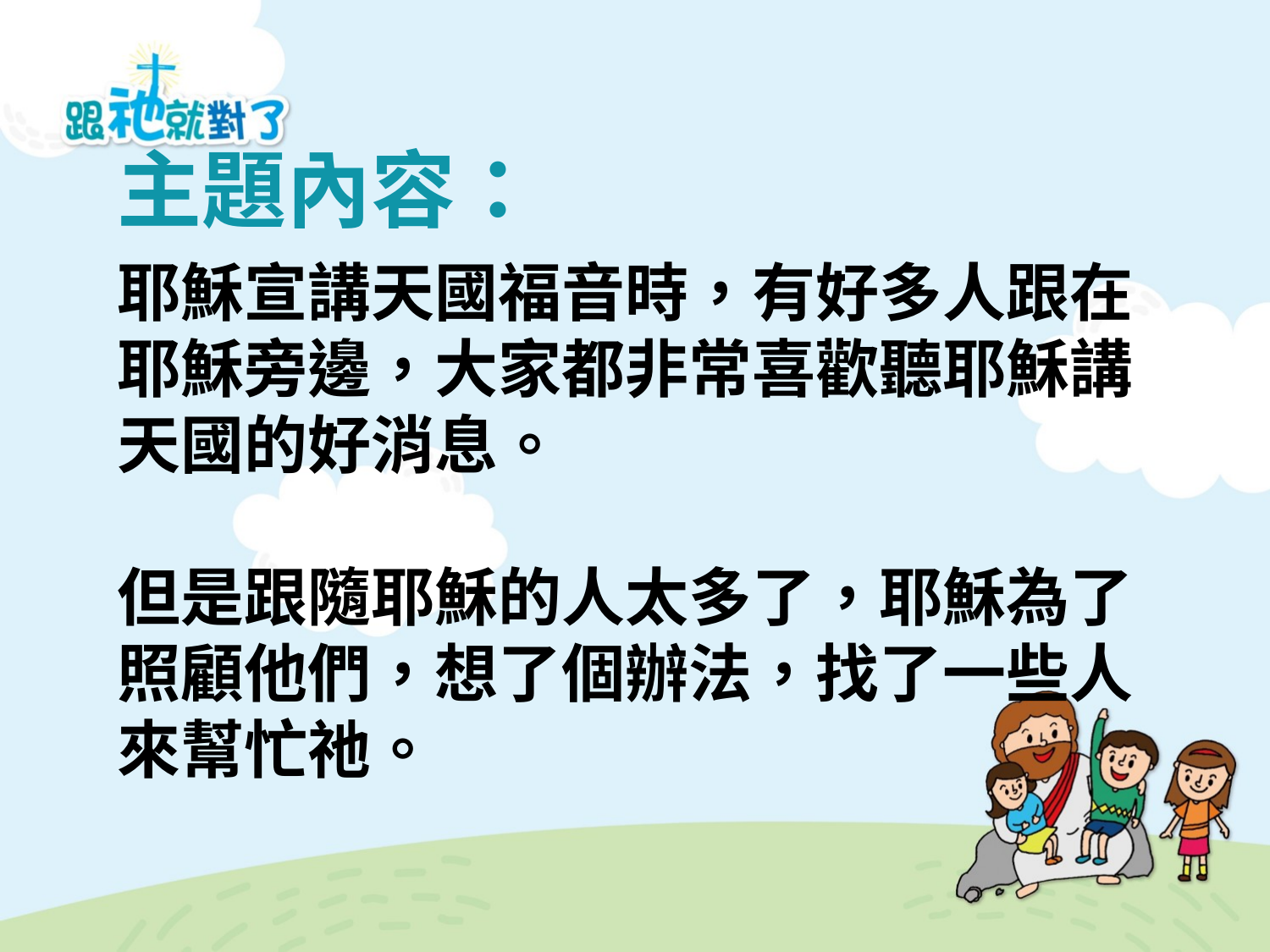

主題內容：
耶穌宣講天國福音時，有好多人跟在耶穌旁邊，大家都非常喜歡聽耶穌講天國的好消息。

但是跟隨耶穌的人太多了，耶穌為了照顧他們，想了個辦法，找了一些人來幫忙祂。